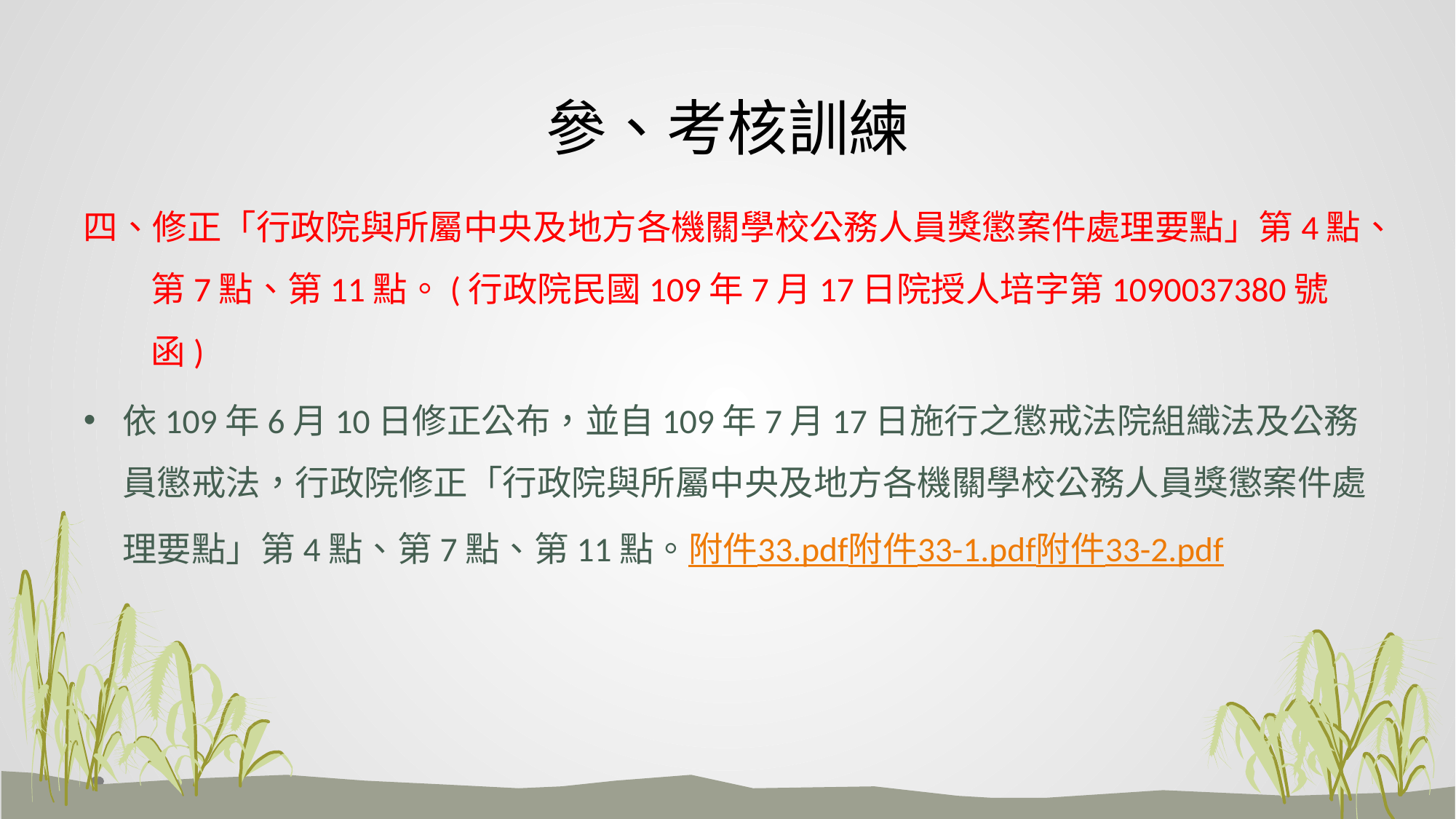

# 參、考核訓練
四、修正「行政院與所屬中央及地方各機關學校公務人員獎懲案件處理要點」第4點、第7點、第11點。(行政院民國109年7月17日院授人培字第1090037380號函)
依109年6月10日修正公布，並自109年7月17日施行之懲戒法院組織法及公務員懲戒法，行政院修正「行政院與所屬中央及地方各機關學校公務人員獎懲案件處理要點」第4點、第7點、第11點。附件33.pdf附件33-1.pdf附件33-2.pdf